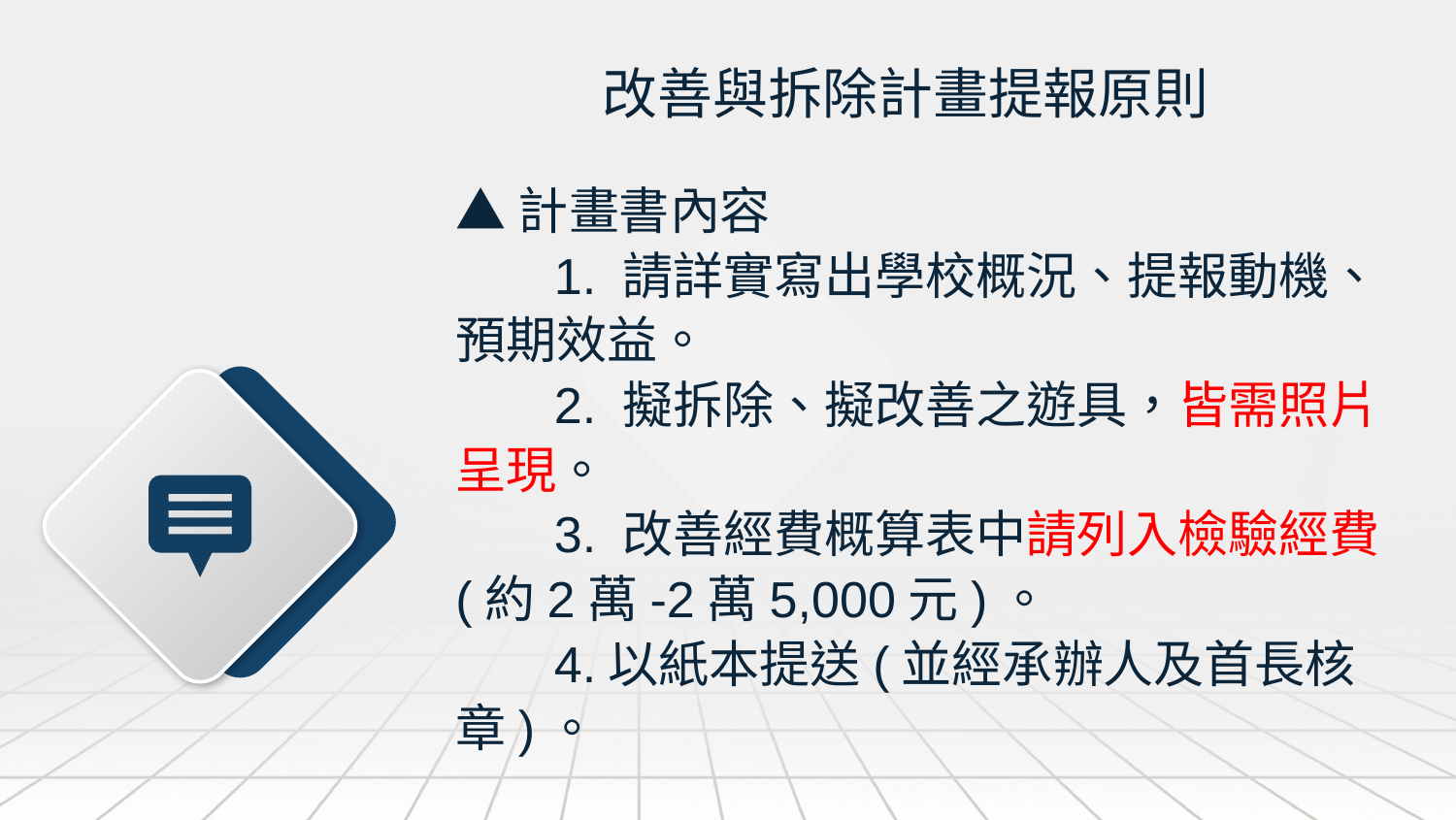

# 改善與拆除計畫提報原則
▲計畫書內容
       1. 請詳實寫出學校概況、提報動機、  預期效益。
       2. 擬拆除、擬改善之遊具，皆需照片呈現。
       3. 改善經費概算表中請列入檢驗經費(約2萬-2萬5,000元)。
       4.以紙本提送(並經承辦人及首長核章)。